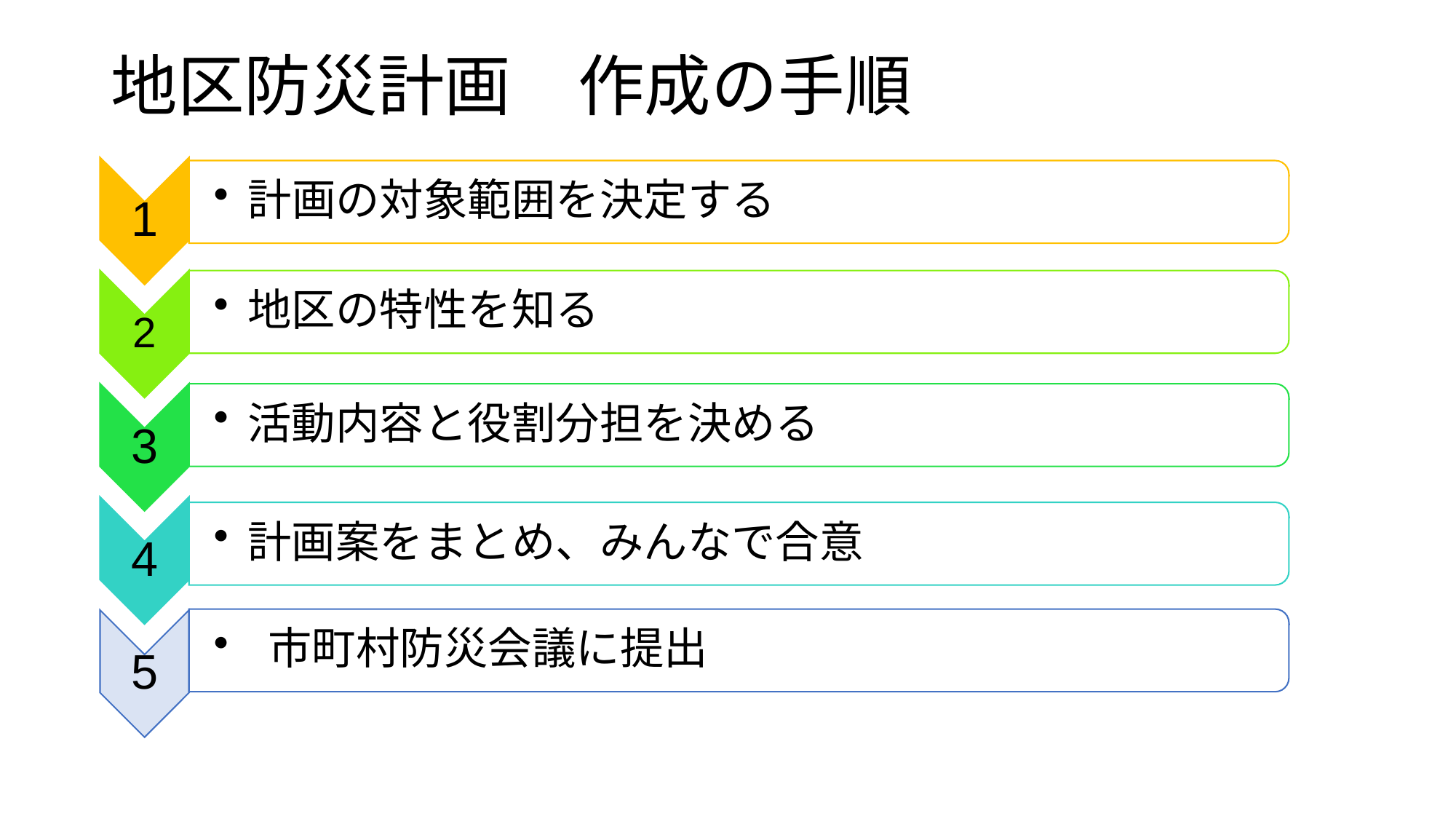

# 地区防災計画　作成の手順
1
計画の対象範囲を決定する
2
地区の特性を知る
3
活動内容と役割分担を決める
4
計画案をまとめ、みんなで合意
5
 市町村防災会議に提出